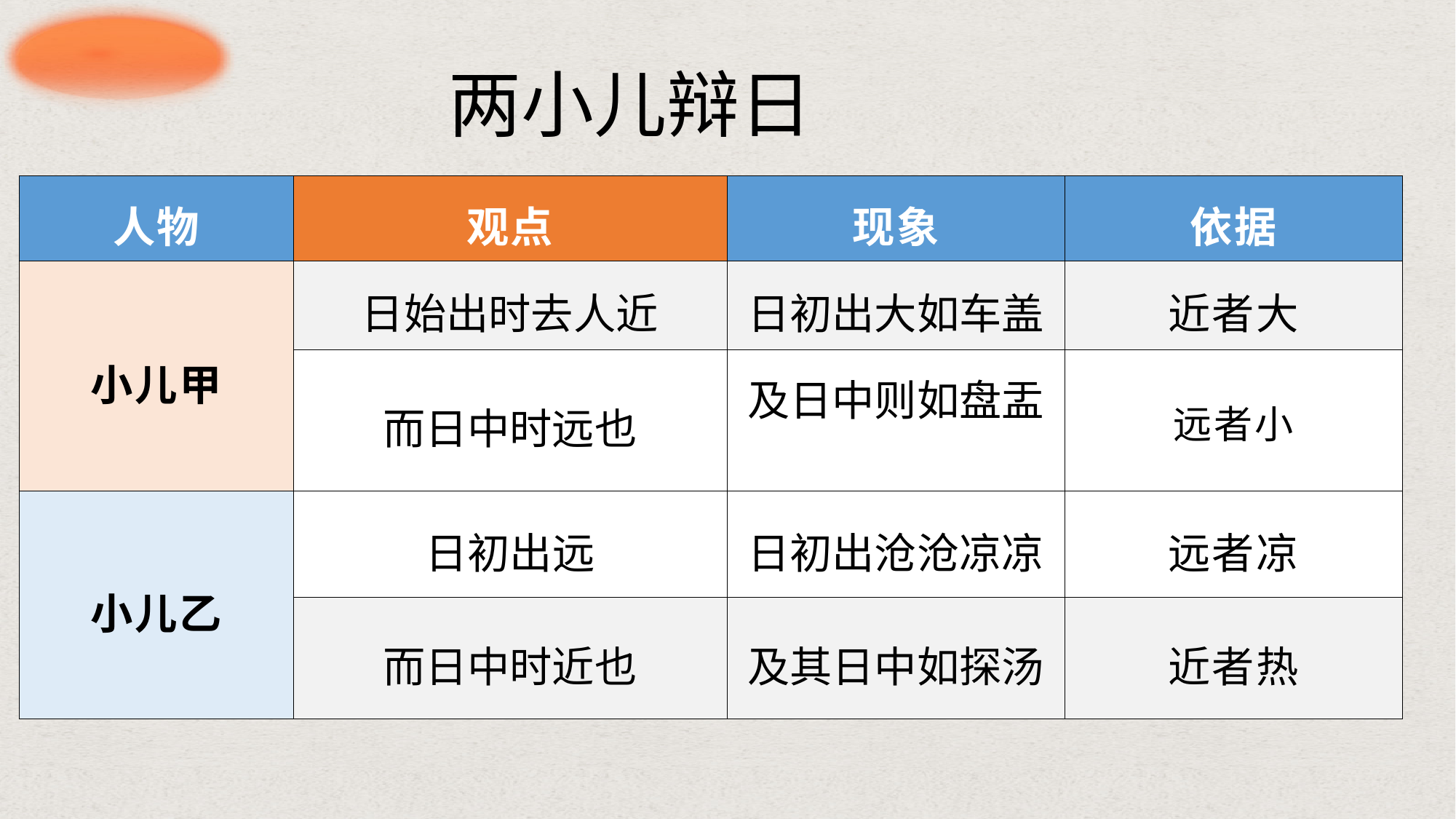

两小儿辩日

| 人物 | 观点 | 现象 | 依据 |
| --- | --- | --- | --- |
| 小儿甲 | 日始出时去人近 | 日初出大如车盖 | 近者大 |
|  | 而日中时远也 | 及日中则如盘盂 | 远者小 |
| 小儿乙 | 日初出远 | 日初出沧沧凉凉 | 远者凉 |
|  | 而日中时近也 | 及其日中如探汤 | 近者热 |